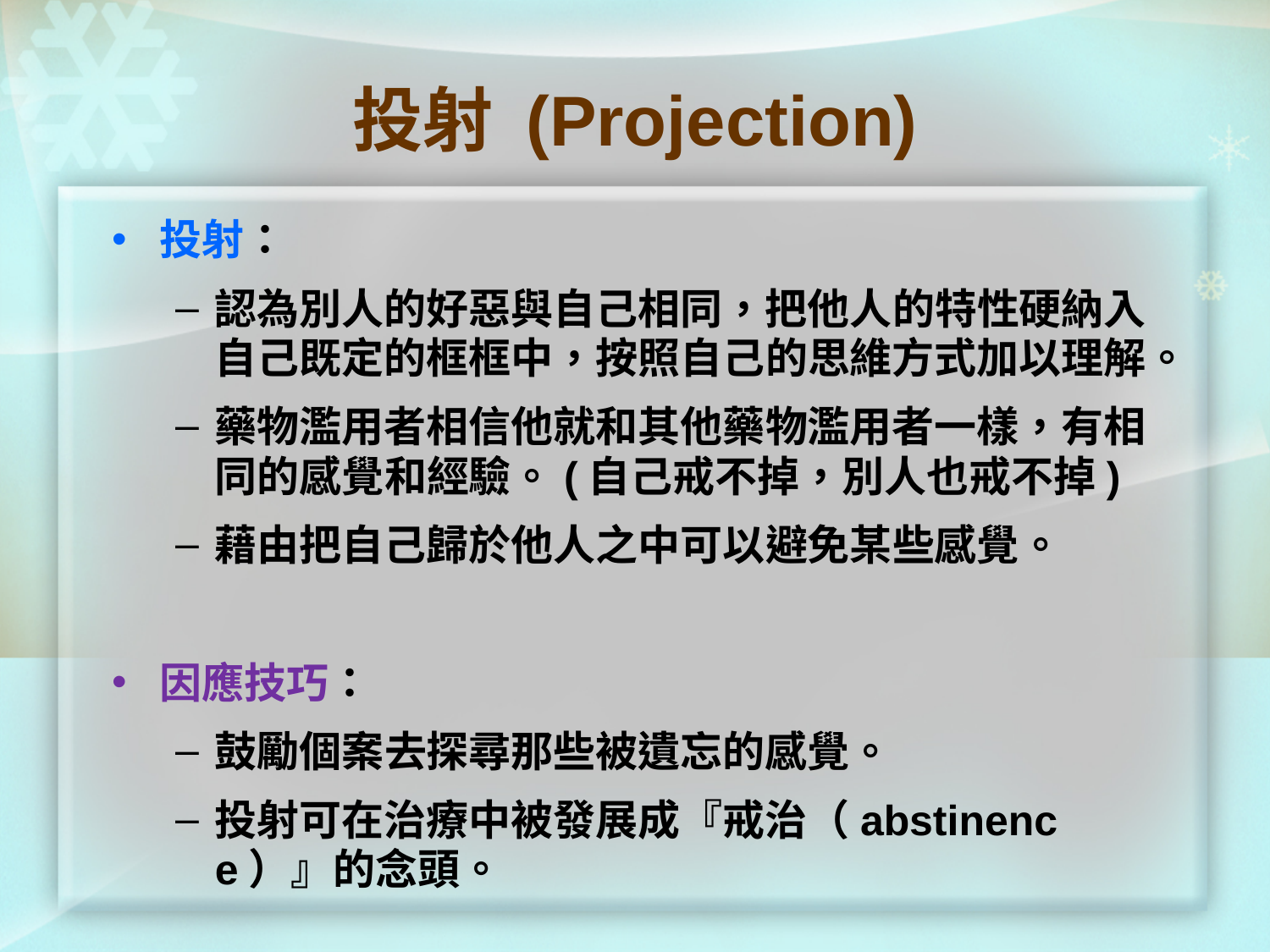

# 投射 (Projection)
投射：
認為別人的好惡與自己相同，把他人的特性硬納入自己既定的框框中，按照自己的思維方式加以理解。
藥物濫用者相信他就和其他藥物濫用者一樣，有相同的感覺和經驗。(自己戒不掉，別人也戒不掉)
藉由把自己歸於他人之中可以避免某些感覺。

因應技巧：
鼓勵個案去探尋那些被遺忘的感覺。
投射可在治療中被發展成『戒治（abstinence）』的念頭。